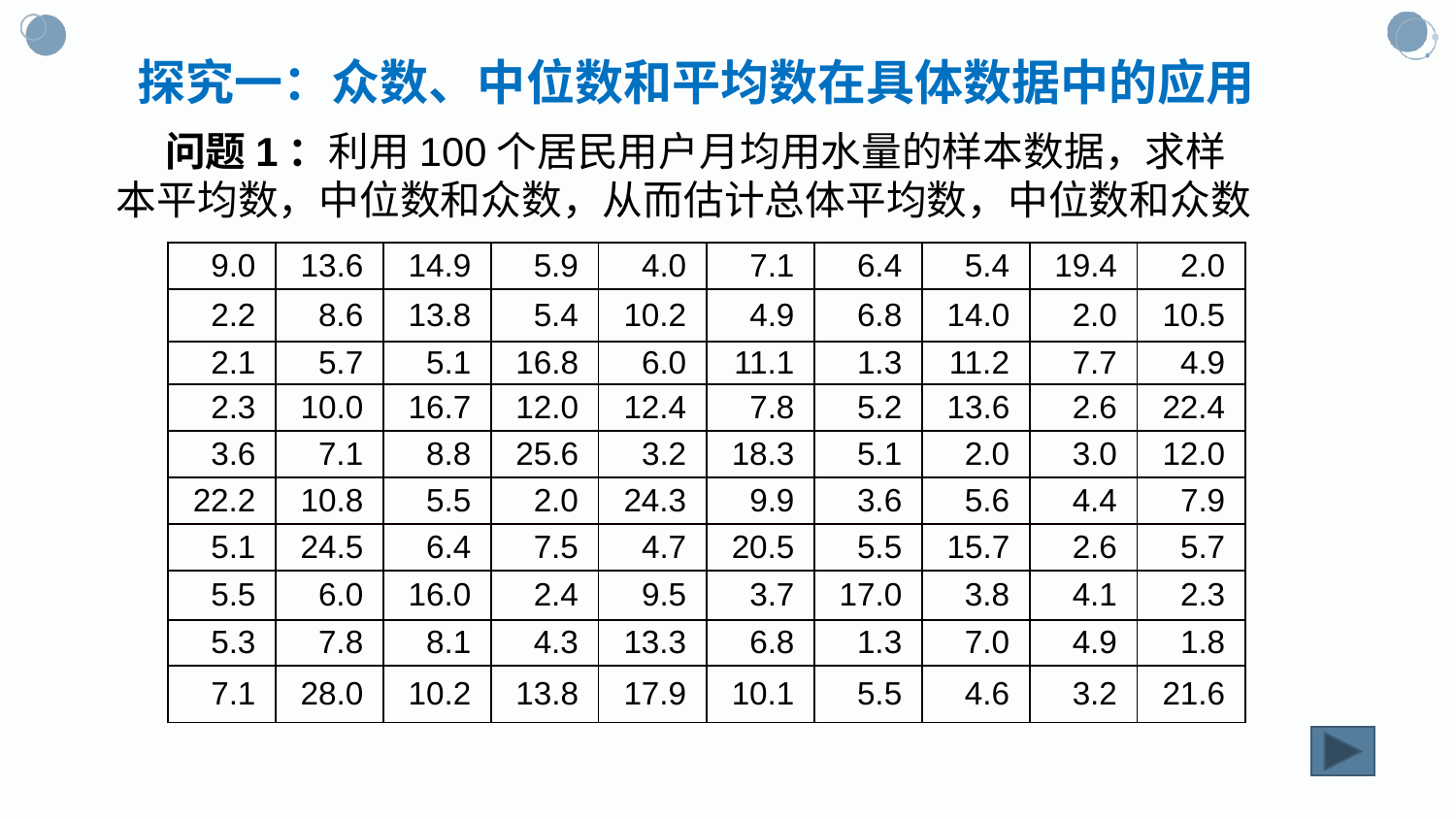

探究一：众数、中位数和平均数在具体数据中的应用
问题1：利用100个居民用户月均用水量的样本数据，求样本平均数，中位数和众数，从而估计总体平均数，中位数和众数
| 9.0 | 13.6 | 14.9 | 5.9 | 4.0 | 7.1 | 6.4 | 5.4 | 19.4 | 2.0 |
| --- | --- | --- | --- | --- | --- | --- | --- | --- | --- |
| 2.2 | 8.6 | 13.8 | 5.4 | 10.2 | 4.9 | 6.8 | 14.0 | 2.0 | 10.5 |
| 2.1 | 5.7 | 5.1 | 16.8 | 6.0 | 11.1 | 1.3 | 11.2 | 7.7 | 4.9 |
| 2.3 | 10.0 | 16.7 | 12.0 | 12.4 | 7.8 | 5.2 | 13.6 | 2.6 | 22.4 |
| 3.6 | 7.1 | 8.8 | 25.6 | 3.2 | 18.3 | 5.1 | 2.0 | 3.0 | 12.0 |
| 22.2 | 10.8 | 5.5 | 2.0 | 24.3 | 9.9 | 3.6 | 5.6 | 4.4 | 7.9 |
| 5.1 | 24.5 | 6.4 | 7.5 | 4.7 | 20.5 | 5.5 | 15.7 | 2.6 | 5.7 |
| 5.5 | 6.0 | 16.0 | 2.4 | 9.5 | 3.7 | 17.0 | 3.8 | 4.1 | 2.3 |
| 5.3 | 7.8 | 8.1 | 4.3 | 13.3 | 6.8 | 1.3 | 7.0 | 4.9 | 1.8 |
| 7.1 | 28.0 | 10.2 | 13.8 | 17.9 | 10.1 | 5.5 | 4.6 | 3.2 | 21.6 |